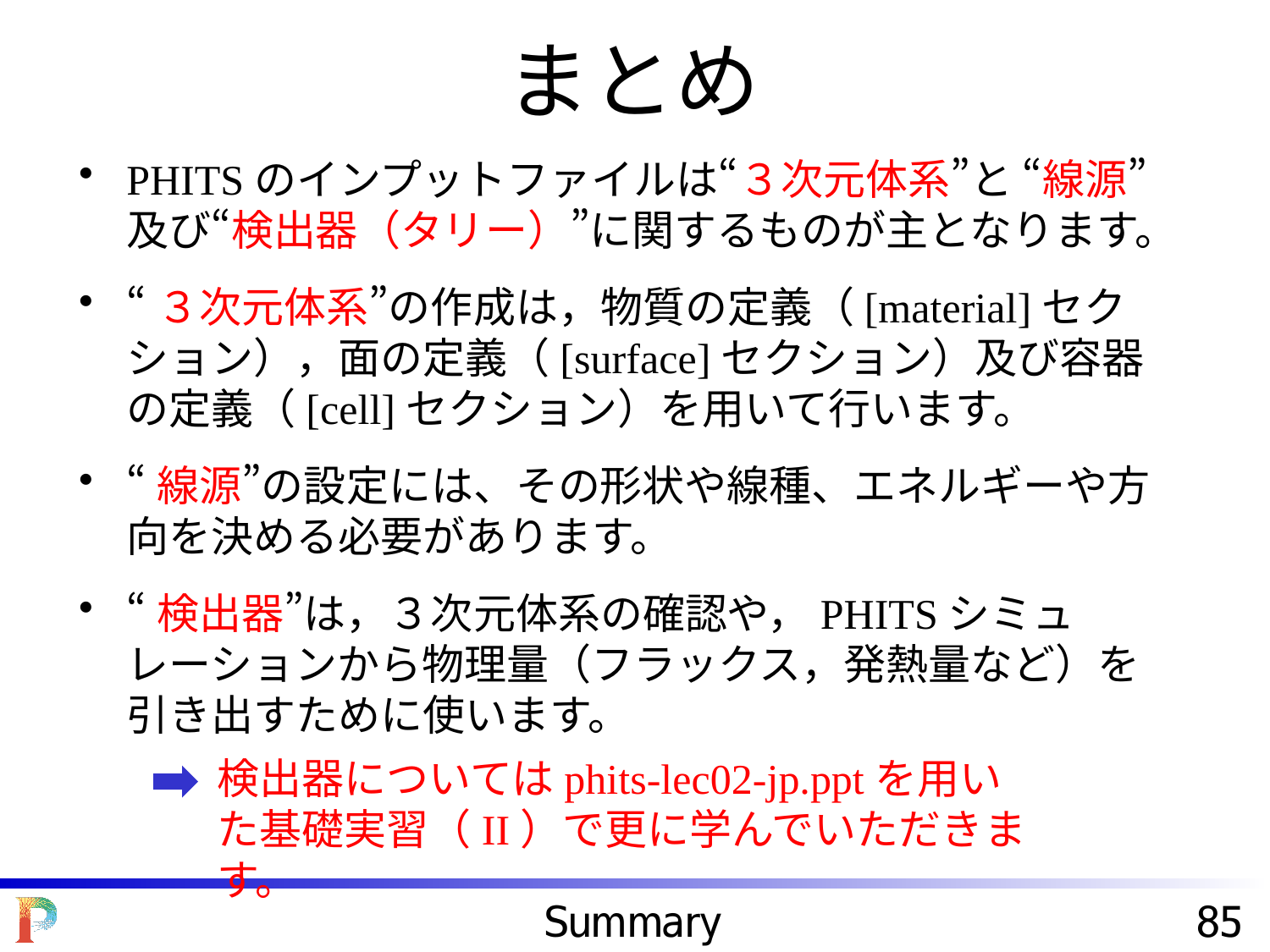

まとめ
PHITSのインプットファイルは“３次元体系”と “線源”及び“検出器（タリー）”に関するものが主となります。
“３次元体系”の作成は，物質の定義（[material]セクション），面の定義（[surface]セクション）及び容器の定義（[cell]セクション）を用いて行います。
“線源”の設定には、その形状や線種、エネルギーや方向を決める必要があります。
“検出器”は，３次元体系の確認や，PHITSシミュレーションから物理量（フラックス，発熱量など）を引き出すために使います。
検出器についてはphits-lec02-jp.pptを用いた基礎実習（II）で更に学んでいただきます。

Summary